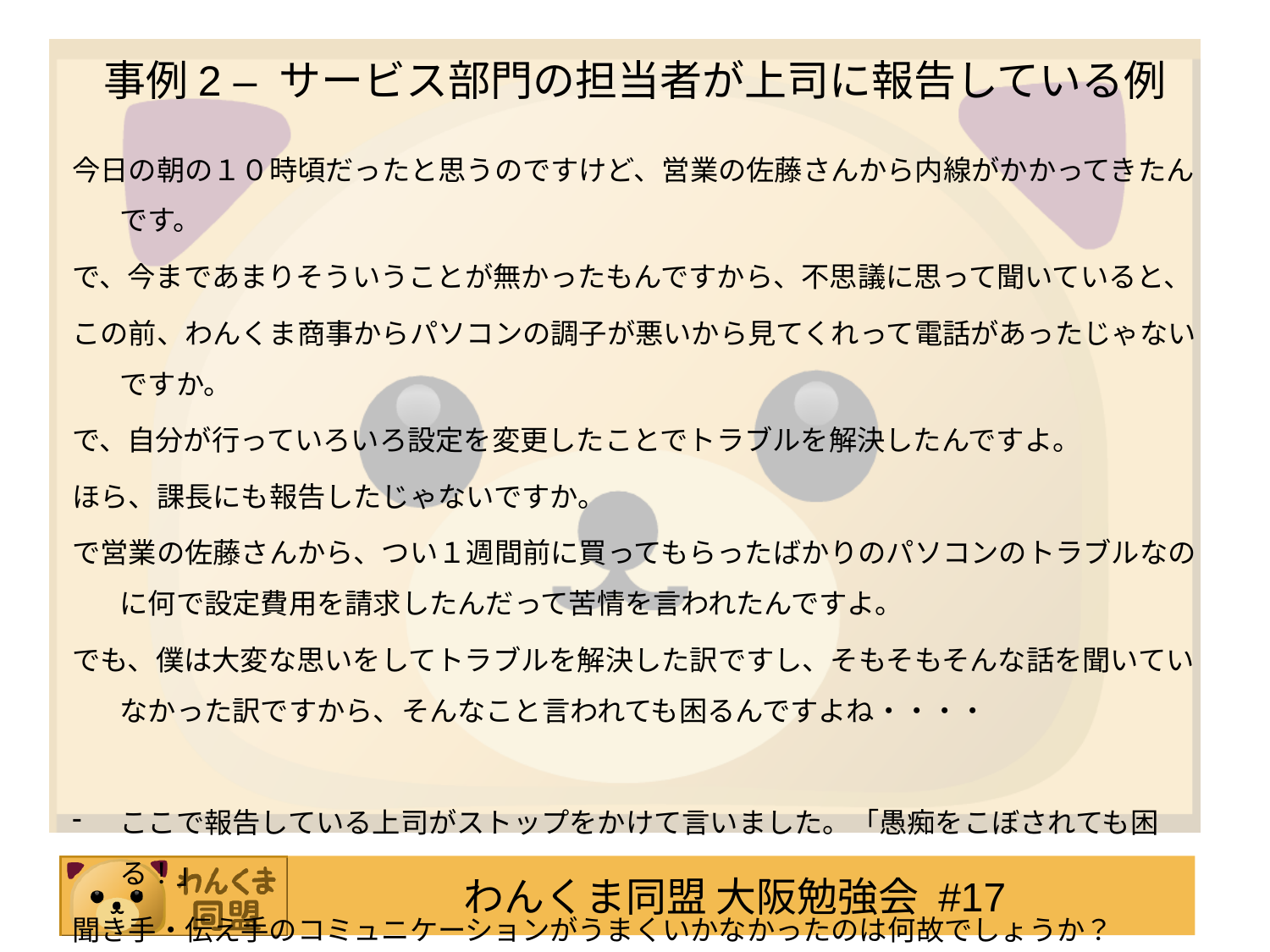

# 事例2 – サービス部門の担当者が上司に報告している例
今日の朝の１０時頃だったと思うのですけど、営業の佐藤さんから内線がかかってきたんです。
で、今まであまりそういうことが無かったもんですから、不思議に思って聞いていると、
この前、わんくま商事からパソコンの調子が悪いから見てくれって電話があったじゃないですか。
で、自分が行っていろいろ設定を変更したことでトラブルを解決したんですよ。
ほら、課長にも報告したじゃないですか。
で営業の佐藤さんから、つい１週間前に買ってもらったばかりのパソコンのトラブルなのに何で設定費用を請求したんだって苦情を言われたんですよ。
でも、僕は大変な思いをしてトラブルを解決した訳ですし、そもそもそんな話を聞いていなかった訳ですから、そんなこと言われても困るんですよね・・・・

ここで報告している上司がストップをかけて言いました。「愚痴をこぼされても困る！」
聞き手・伝え手のコミュニケーションがうまくいかなかったのは何故でしょうか？